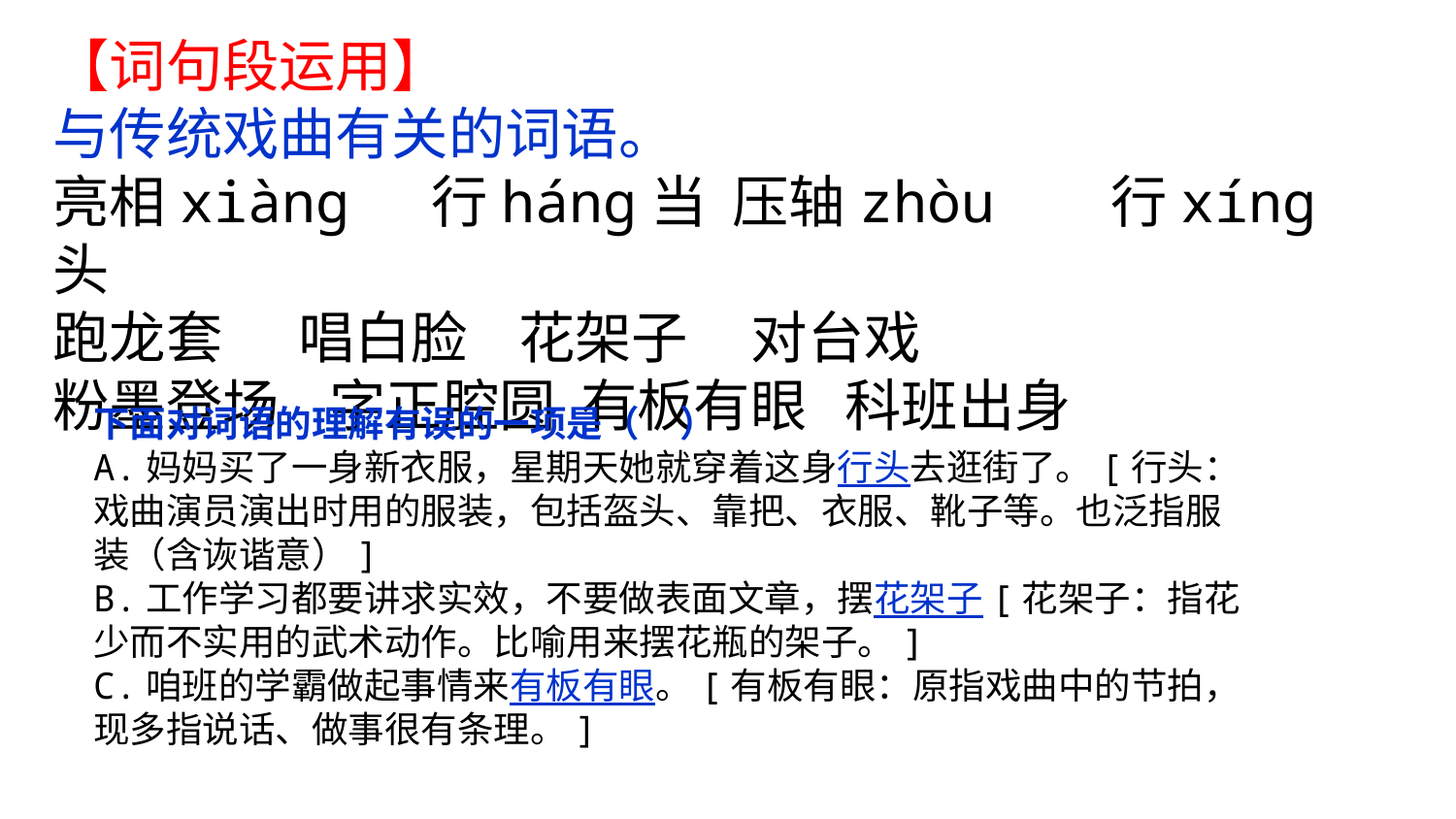

【词句段运用】
与传统戏曲有关的词语。
亮相xiànɡ  行hánɡ当  压轴zhòu   行xínɡ头
跑龙套      唱白脸    花架子     对台戏
粉墨登场    字正腔圆  有板有眼   科班出身
下面对词语的理解有误的一项是（     ）
A.妈妈买了一身新衣服，星期天她就穿着这身行头去逛街了。[行头：戏曲演员演出时用的服装，包括盔头、靠把、衣服、靴子等。也泛指服装（含诙谐意）]
B.工作学习都要讲求实效，不要做表面文章，摆花架子[花架子：指花少而不实用的武术动作。比喻用来摆花瓶的架子。]
C.咱班的学霸做起事情来有板有眼。[有板有眼：原指戏曲中的节拍，现多指说话、做事很有条理。]